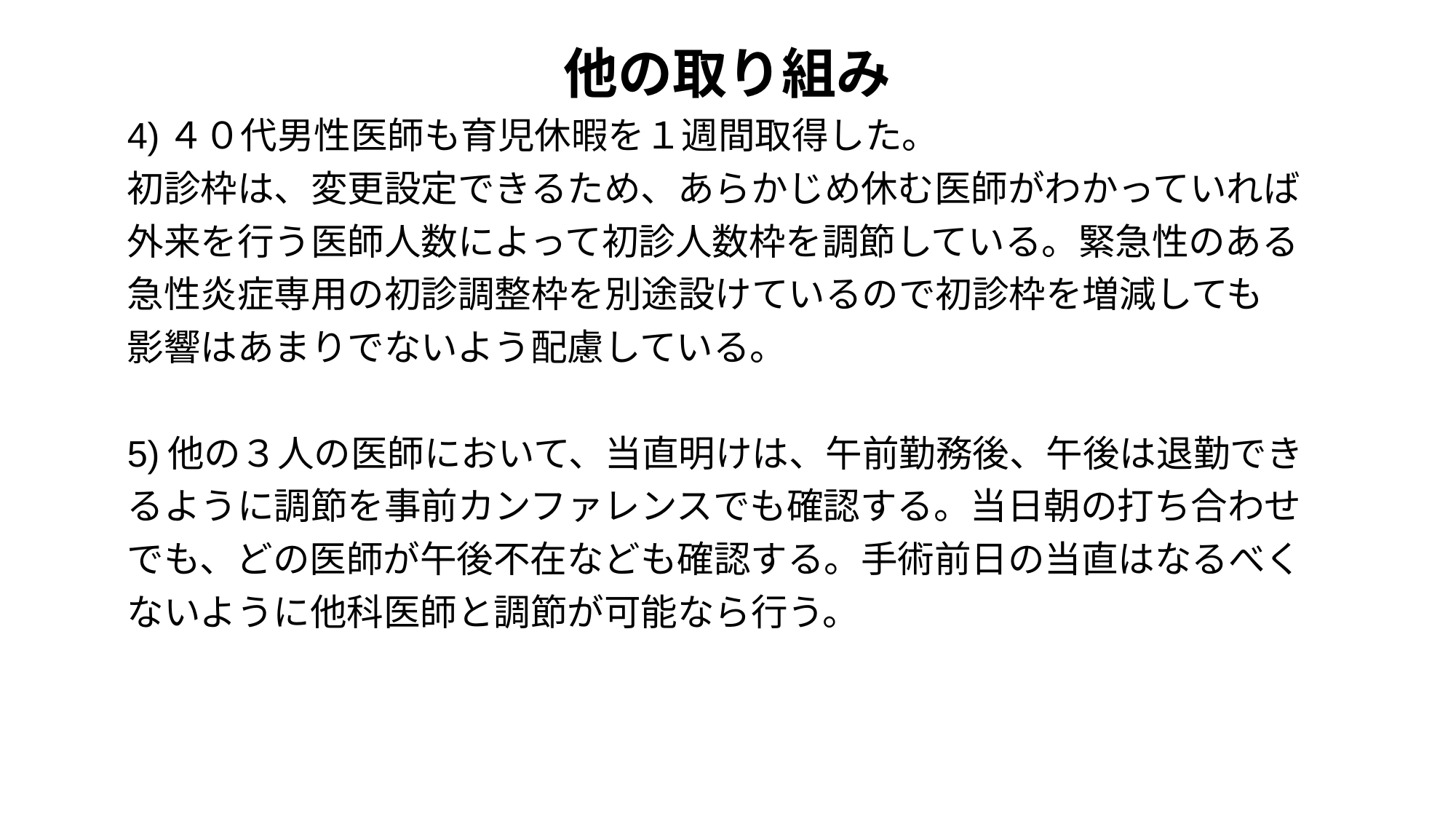

# 他の取り組み
4)４０代男性医師も育児休暇を１週間取得した。
初診枠は、変更設定できるため、あらかじめ休む医師がわかっていれば
外来を行う医師人数によって初診人数枠を調節している。緊急性のある
急性炎症専用の初診調整枠を別途設けているので初診枠を増減しても
影響はあまりでないよう配慮している。

5)他の３人の医師において、当直明けは、午前勤務後、午後は退勤でき
るように調節を事前カンファレンスでも確認する。当日朝の打ち合わせ
でも、どの医師が午後不在なども確認する。手術前日の当直はなるべく
ないように他科医師と調節が可能なら行う。